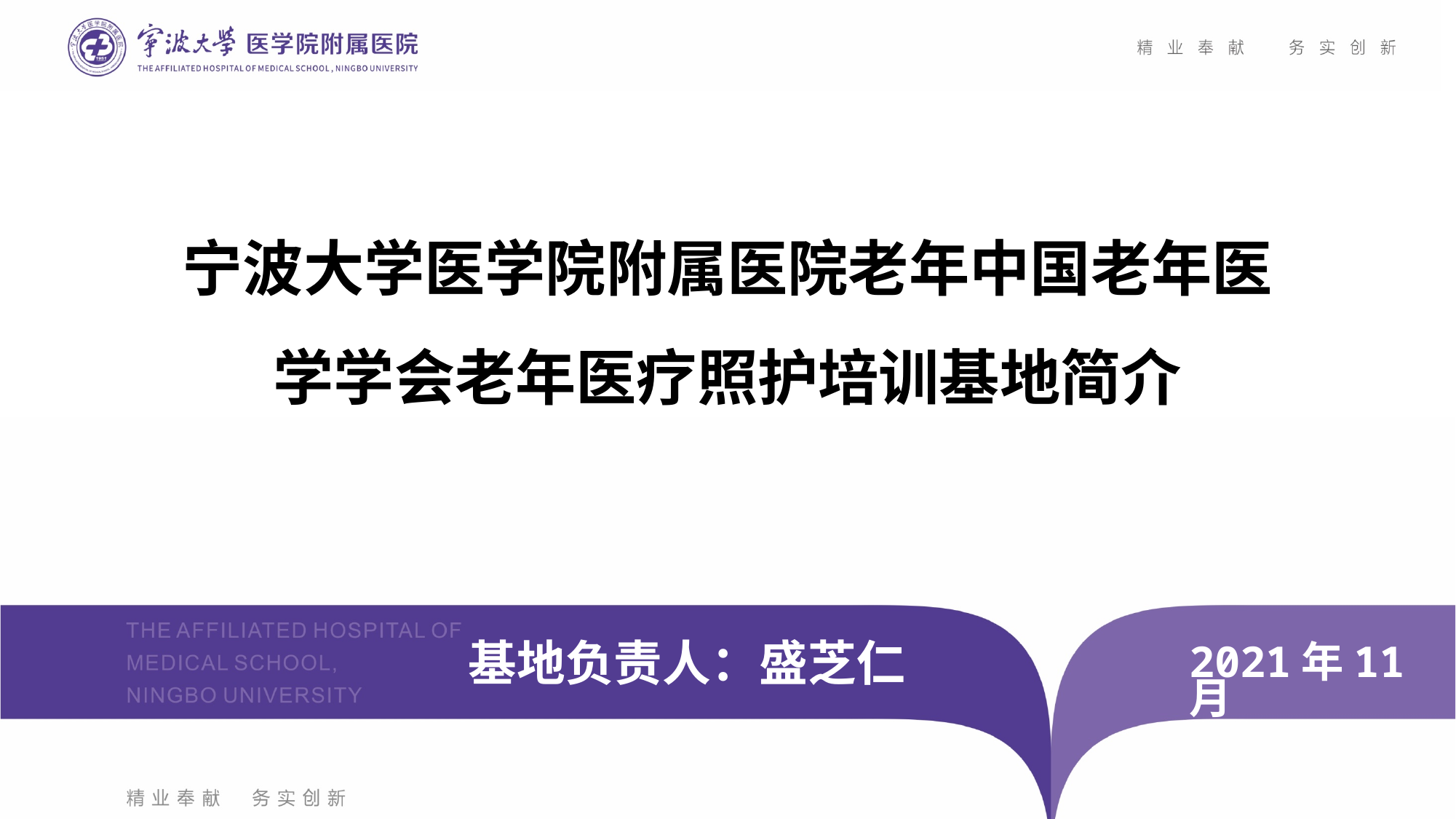

# 宁波大学医学院附属医院老年中国老年医学学会老年医疗照护培训基地简介
2021年11月
基地负责人：盛芝仁